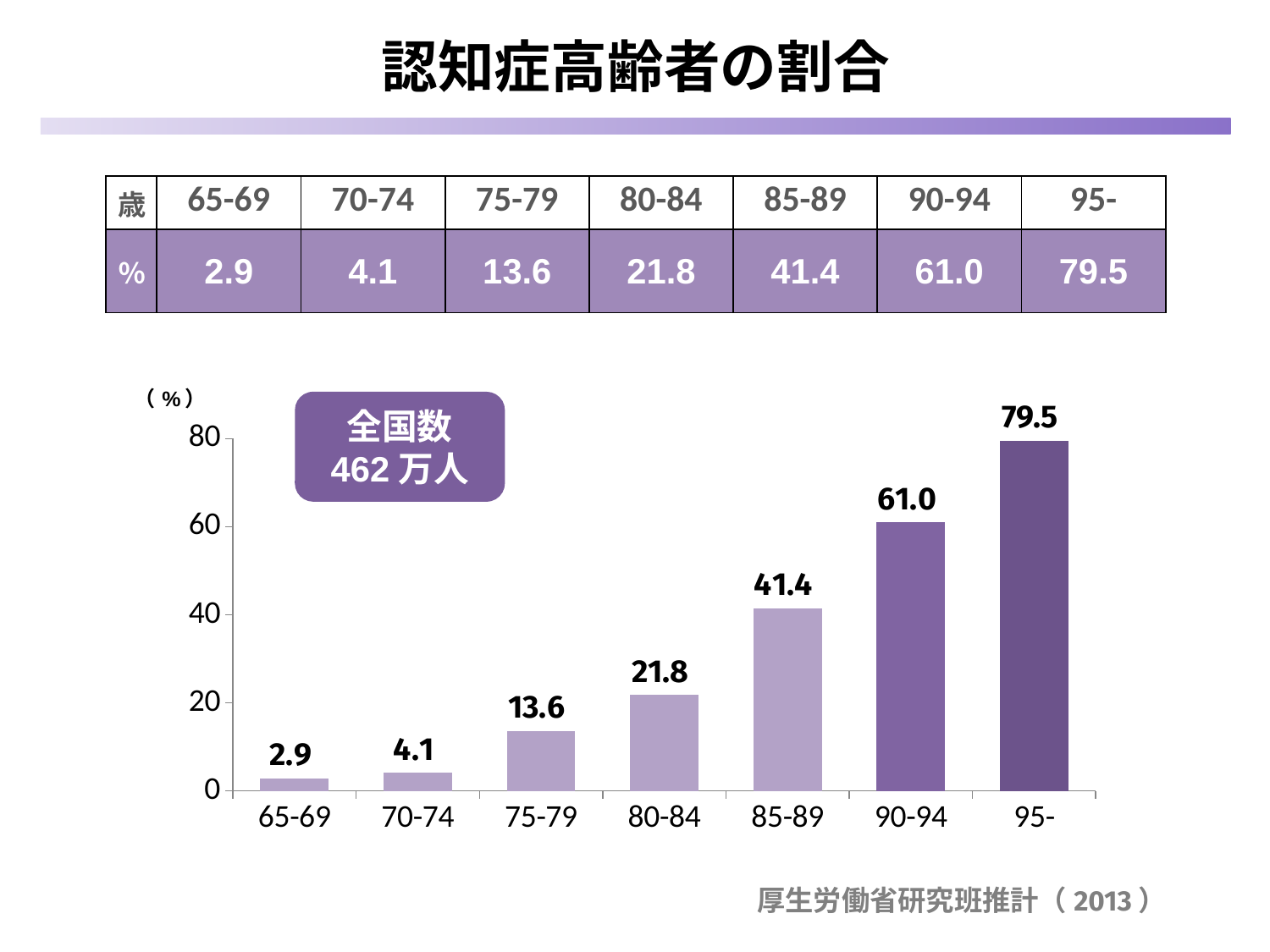

# 認知症高齢者の割合

| 歳 | 65-69 | 70-74 | 75-79 | 80-84 | 85-89 | 90-94 | 95- |
| --- | --- | --- | --- | --- | --- | --- | --- |
| ％ | 2.9 | 4.1 | 13.6 | 21.8 | 41.4 | 61.0 | 79.5 |

### Chart: （%）

| Category | ％ |
|---|---|
| 65-69 | 2.9 |
| 70-74 | 4.1 |
| 75-79 | 13.6 |
| 80-84 | 21.8 |
| 85-89 | 41.4 |
| 90-94 | 61.0 |
| 95- | 79.5 |
全国数
462万人
厚生労働省研究班推計（2013）